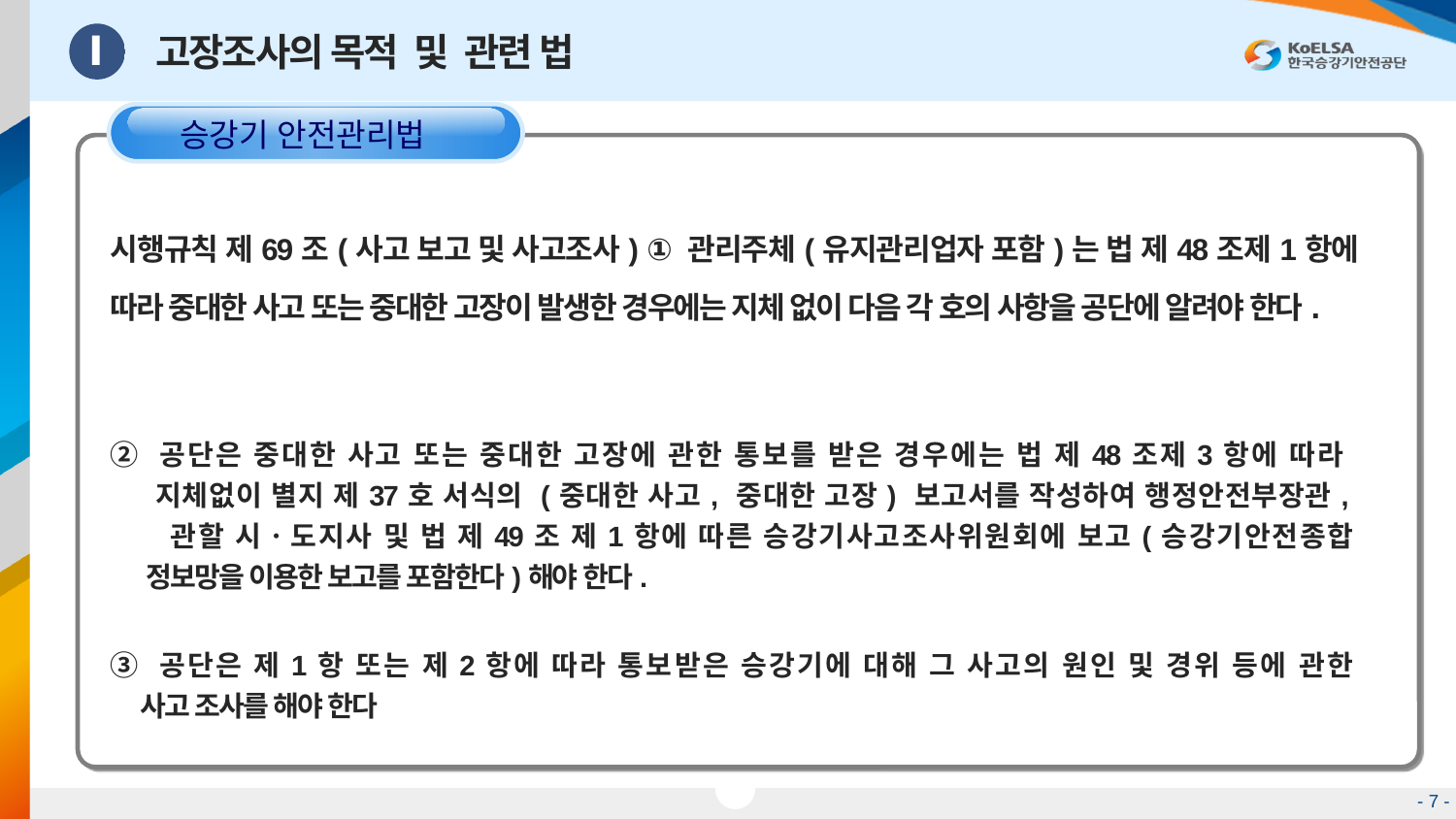

고장조사의 목적  및  관련 법

Ⅰ

승강기 안전관리법

시행규칙 제69조(사고 보고 및 사고조사) ① 관리주체(유지관리업자 포함)는 법 제48조제1항에 따라 중대한 사고 또는 중대한 고장이 발생한 경우에는 지체 없이 다음 각 호의 사항을 공단에 알려야 한다.

② 공단은 중대한 사고 또는 중대한 고장에 관한 통보를 받은 경우에는 법 제48조제3항에 따라
     지체없이 별지 제37호 서식의 (중대한 사고, 중대한 고장) 보고서를 작성하여 행정안전부장관,
     관할 시ㆍ도지사 및 법 제49조 제1항에 따른 승강기사고조사위원회에 보고(승강기안전종합
      정보망을 이용한 보고를 포함한다)해야 한다.

③ 공단은 제1항 또는 제2항에 따라 통보받은 승강기에 대해 그 사고의 원인 및 경위 등에 관한
     사고 조사를 해야 한다